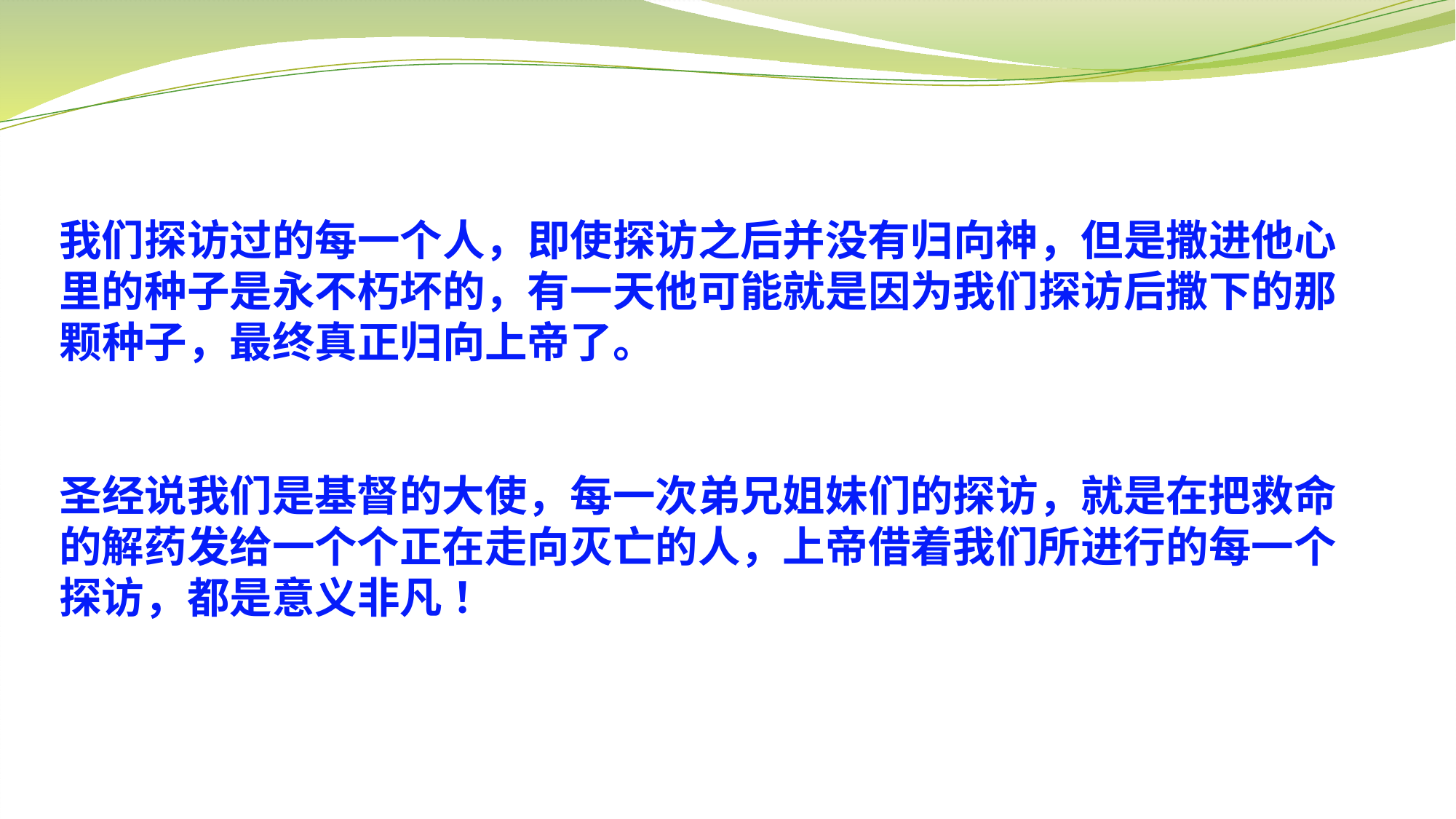

我们探访过的每一个人，即使探访之后并没有归向神，但是撒进他心里的种子是永不朽坏的，有一天他可能就是因为我们探访后撒下的那颗种子，最终真正归向上帝了。

圣经说我们是基督的大使，每一次弟兄姐妹们的探访，就是在把救命的解药发给一个个正在走向灭亡的人，上帝借着我们所进行的每一个探访，都是意义非凡 ！